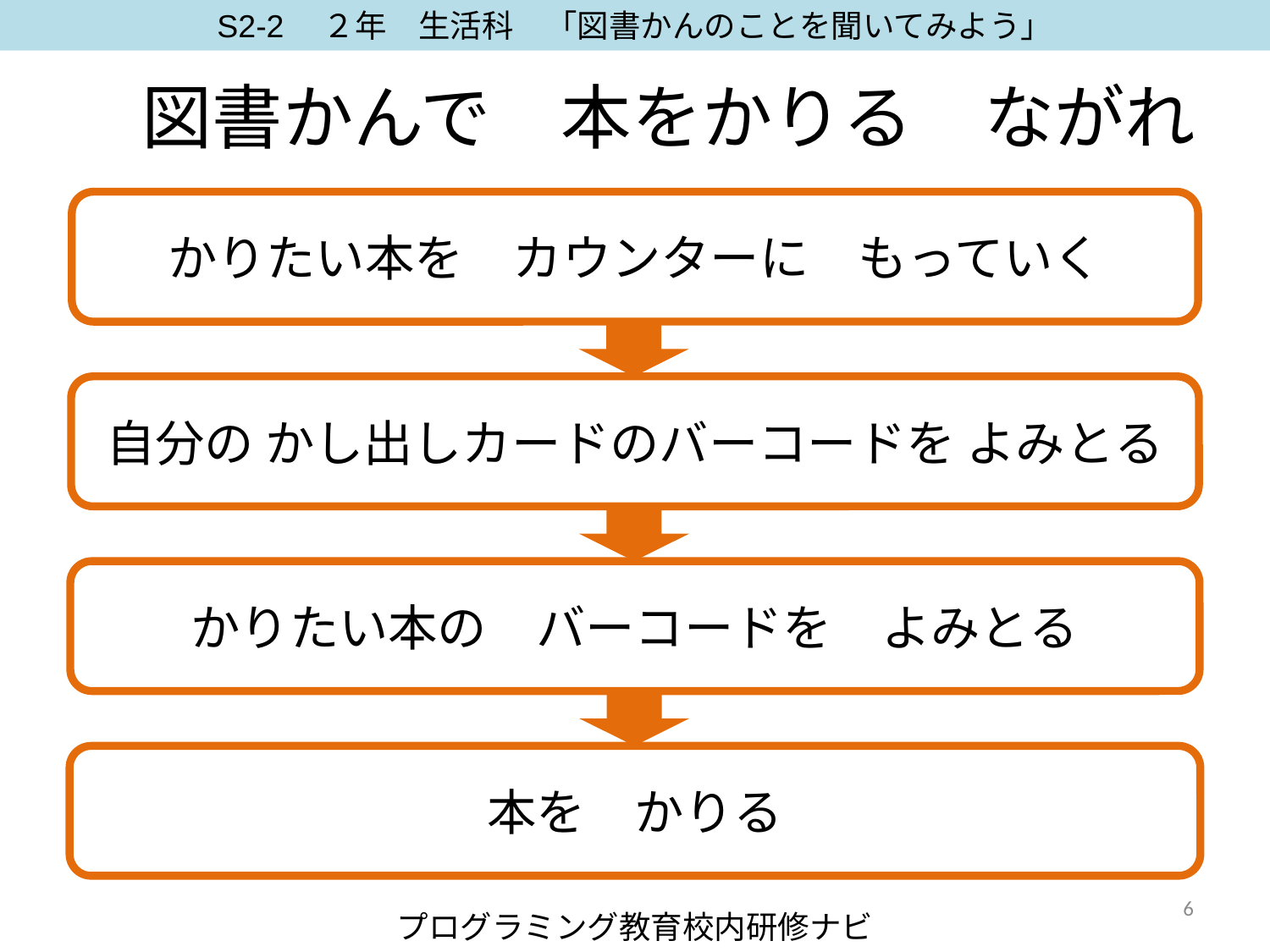

図書かんで　本をかりる　ながれ
かりたい本を　カウンターに　もっていく

自分の かし出しカードのバーコードを よみとる

かりたい本の　バーコードを　よみとる

本を　かりる
6